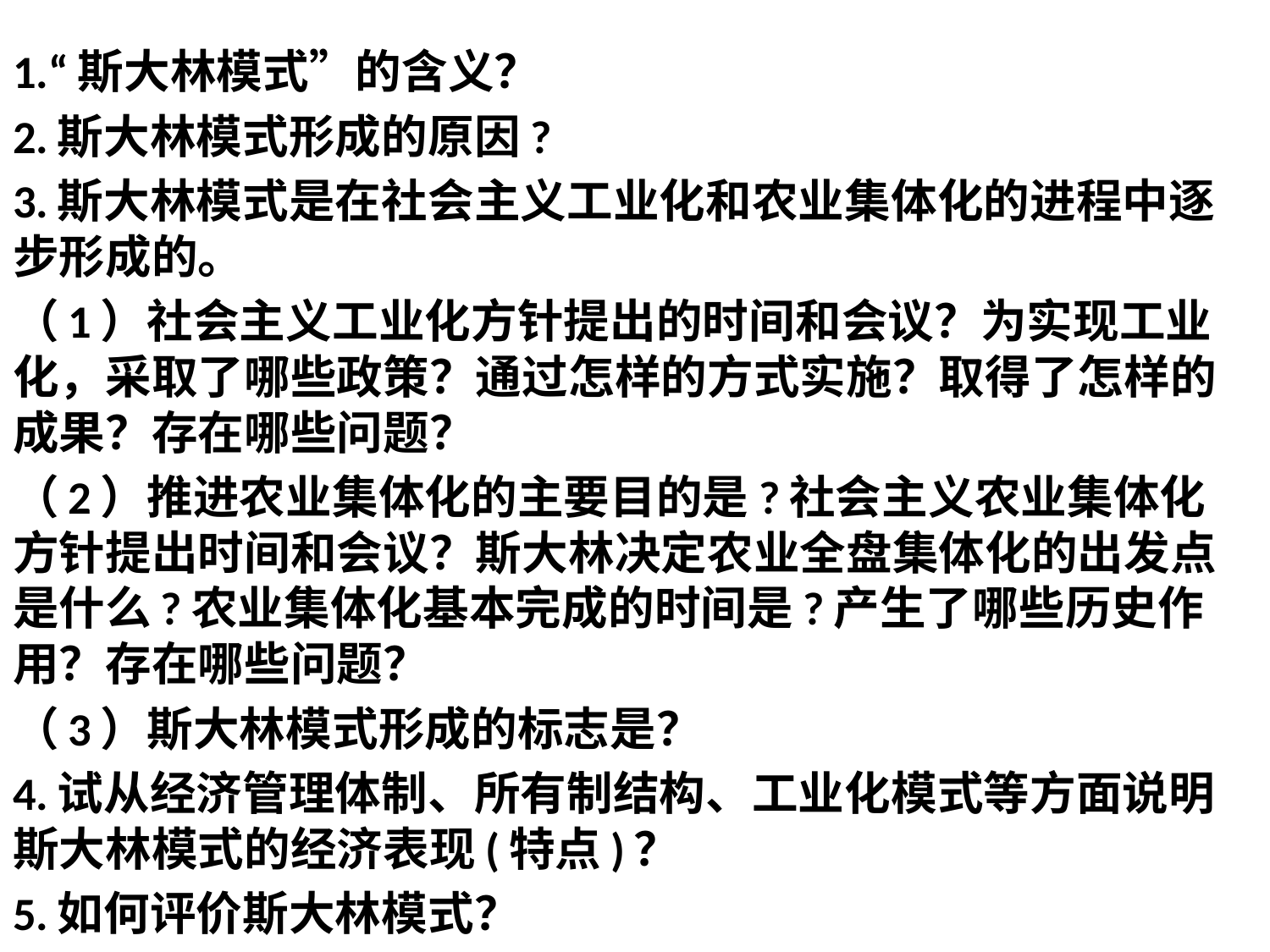

1.“斯大林模式”的含义？
2.斯大林模式形成的原因?
3.斯大林模式是在社会主义工业化和农业集体化的进程中逐步形成的。
（1）社会主义工业化方针提出的时间和会议？为实现工业化，采取了哪些政策？通过怎样的方式实施？取得了怎样的成果？存在哪些问题？
（2）推进农业集体化的主要目的是?社会主义农业集体化方针提出时间和会议？斯大林决定农业全盘集体化的出发点是什么?农业集体化基本完成的时间是?产生了哪些历史作用？存在哪些问题？
（3）斯大林模式形成的标志是？
4.试从经济管理体制、所有制结构、工业化模式等方面说明斯大林模式的经济表现(特点)？
5.如何评价斯大林模式？